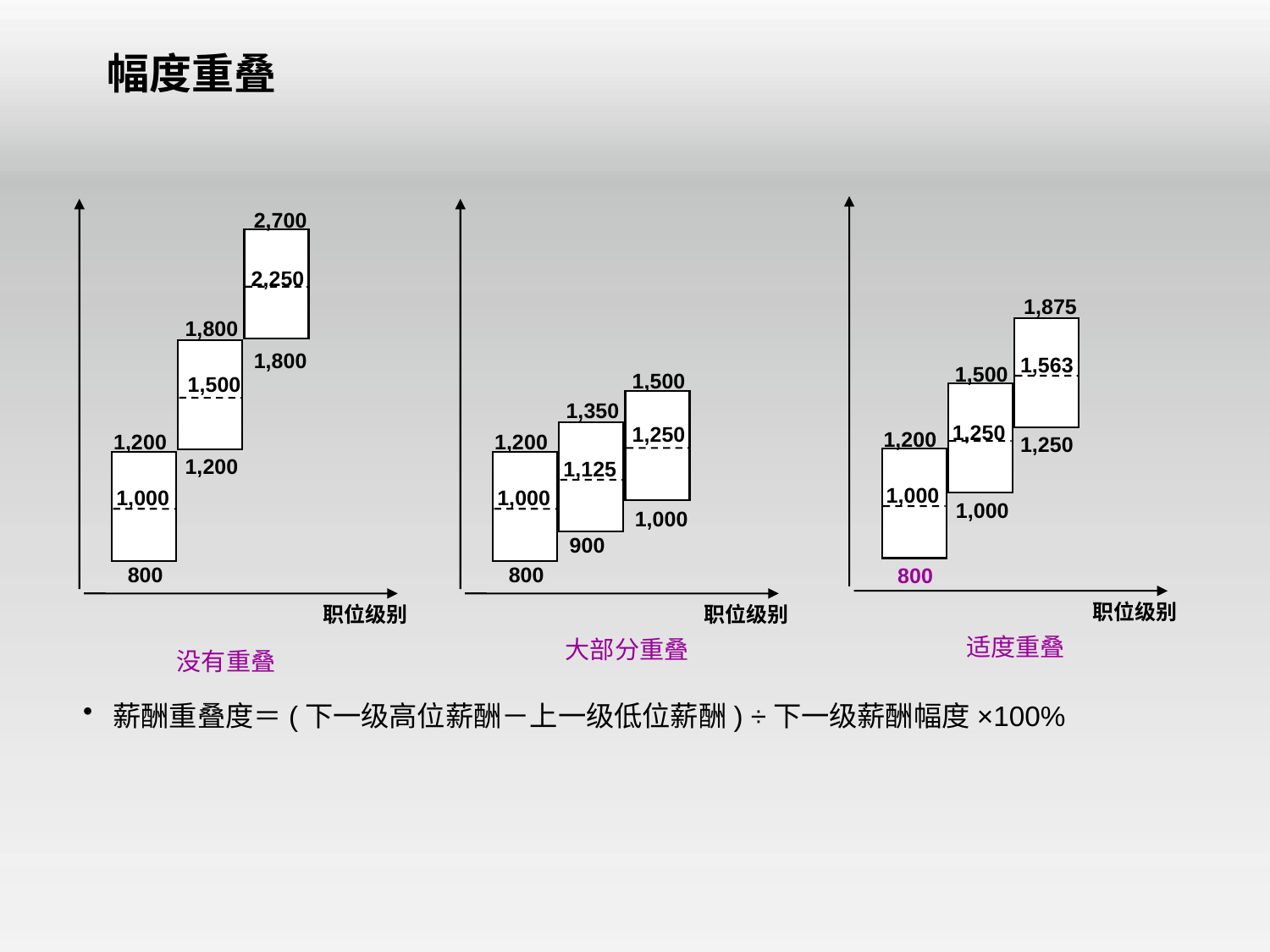

# 幅度重叠

2,700

2,250
1,800

1,800
1,500
1,200
1,200

1,000
800

职位级别

1,500

1,350
1,250

1,200
1,125

1,000
1,000
900
800

职位级别
1,875

1,563
1,500

1,250
1,200
1,250

1,000
1,000
800

职位级别
适度重叠
大部分重叠
没有重叠

薪酬重叠度＝(下一级高位薪酬－上一级低位薪酬) ÷下一级薪酬幅度×100%